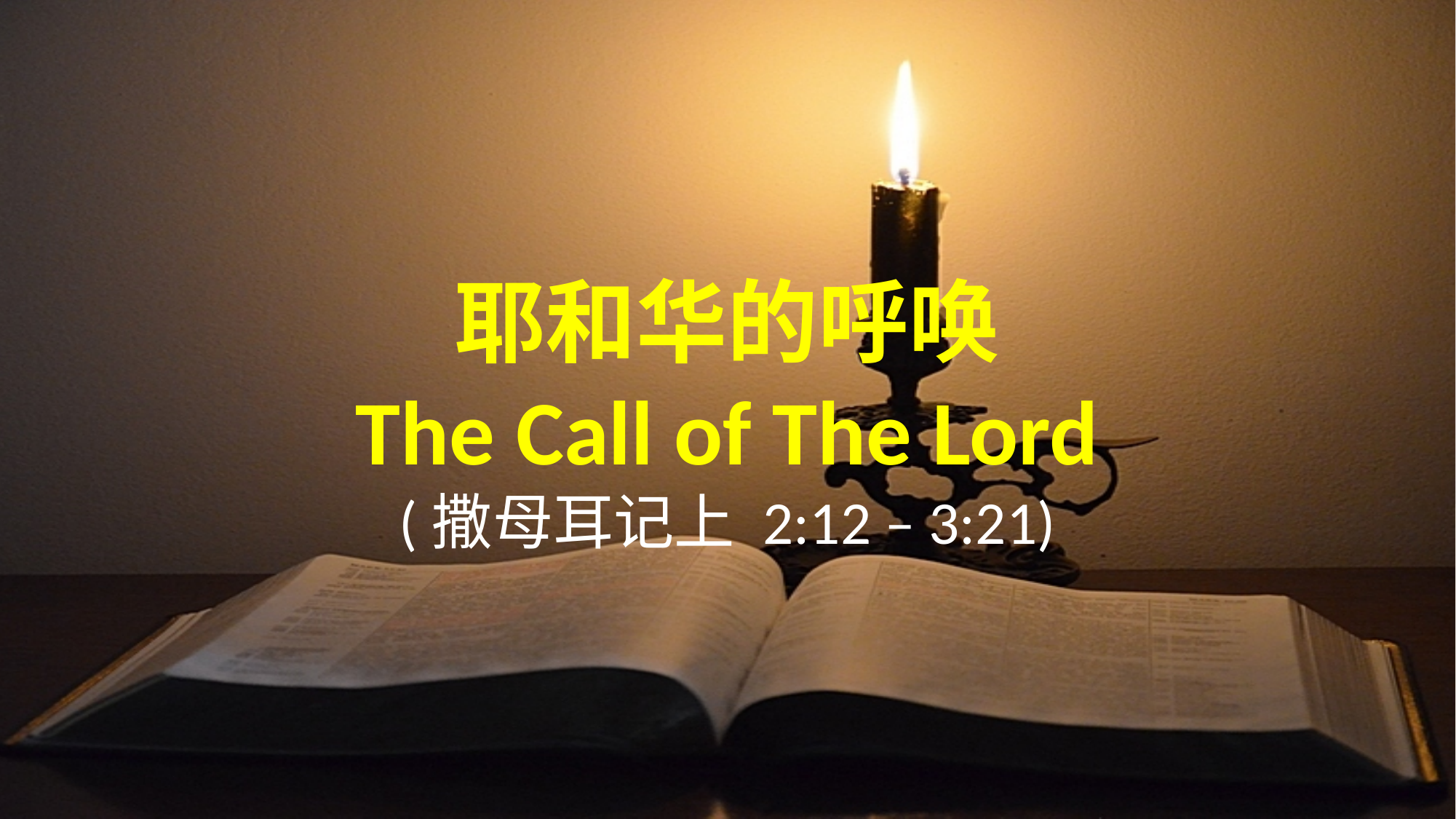

耶和华的呼唤
The Call of The Lord
(撒母耳记上 2:12 – 3:21)